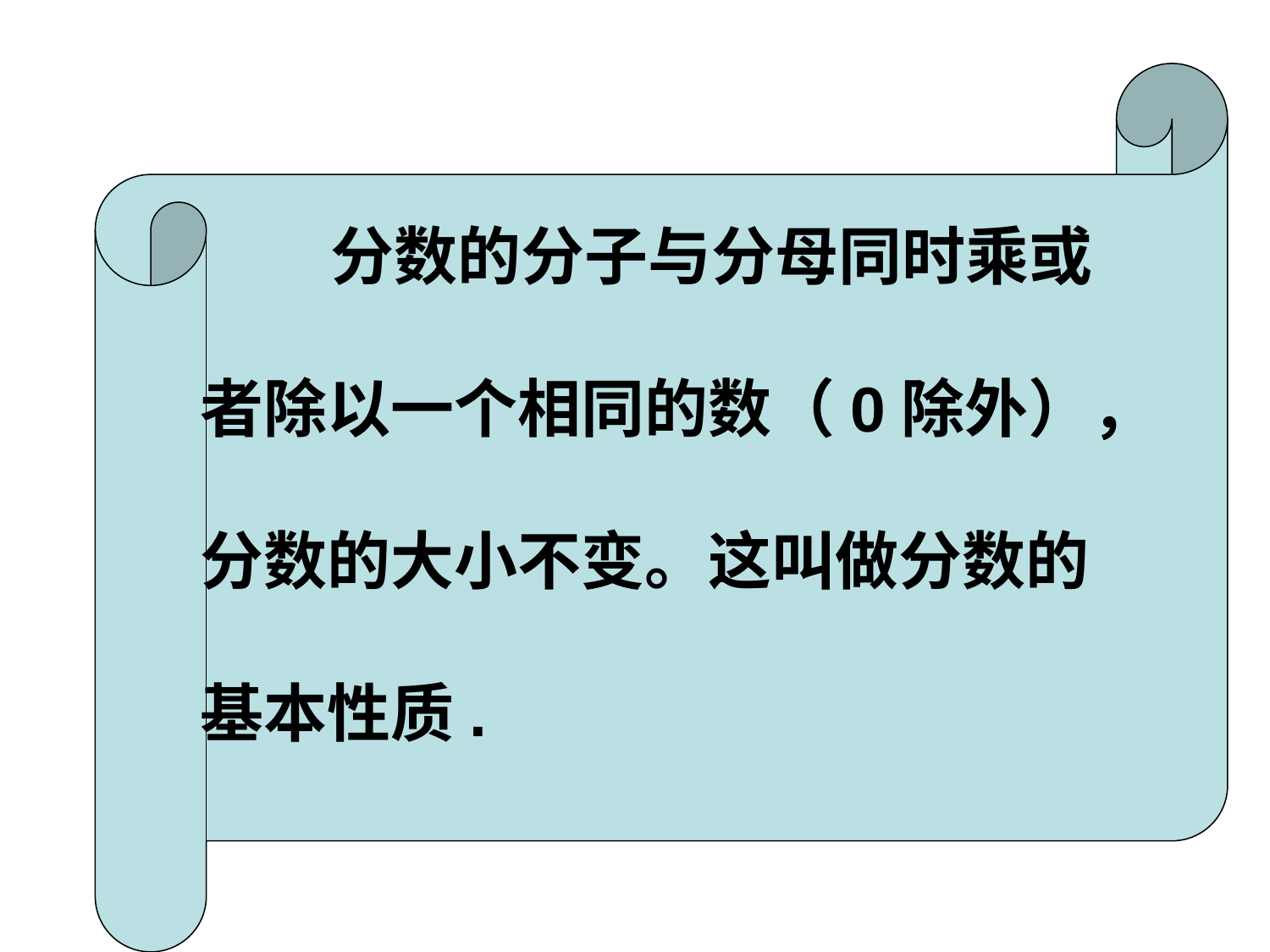

分数的分子与分母同时乘或

者除以一个相同的数（0除外），

分数的大小不变。这叫做分数的

基本性质.